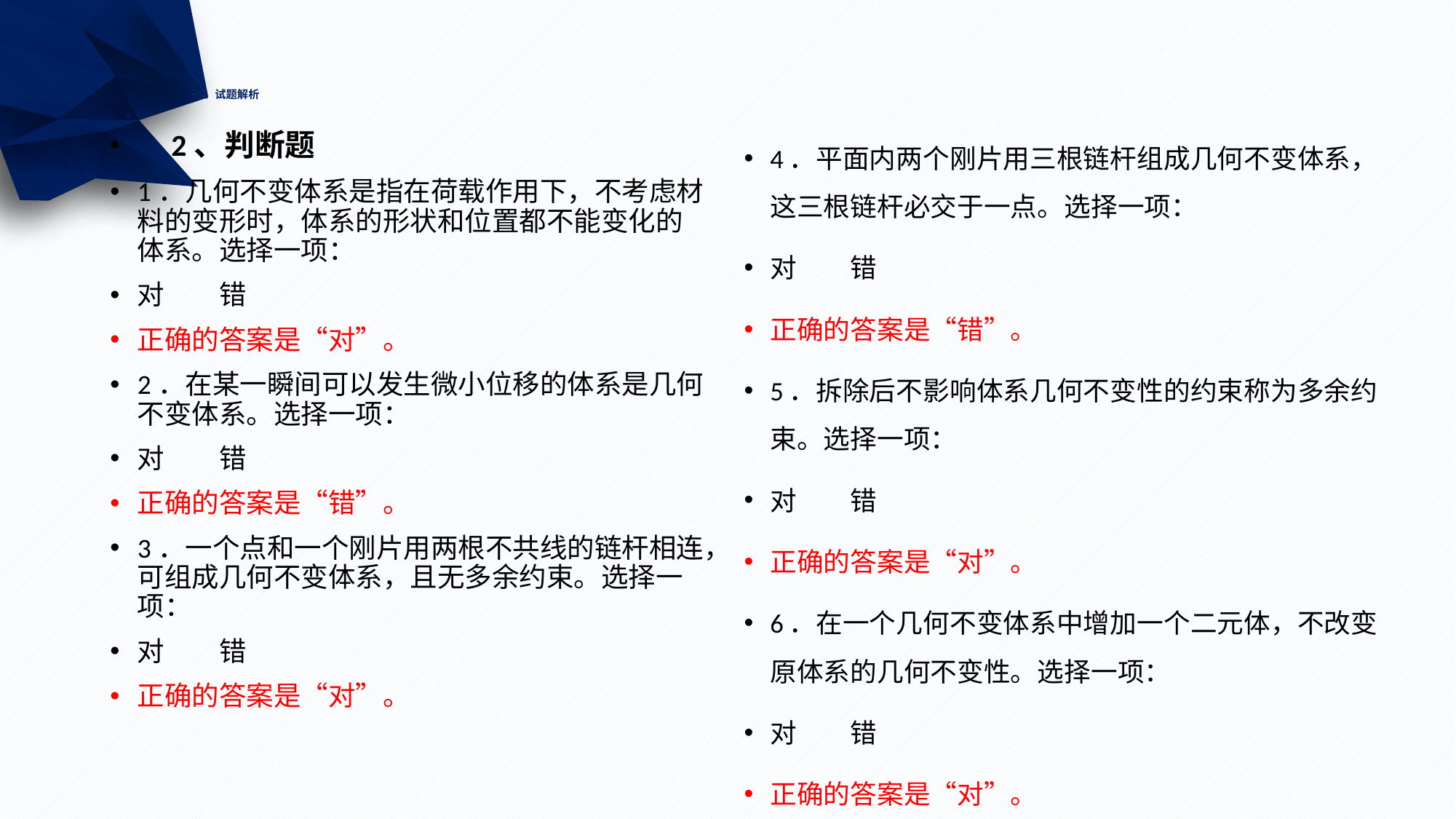

# 五、试题解析
4．平面内两个刚片用三根链杆组成几何不变体系，这三根链杆必交于一点。选择一项：
对　　错
正确的答案是“错”。
5．拆除后不影响体系几何不变性的约束称为多余约束。选择一项：
对　　错
正确的答案是“对”。
6．在一个几何不变体系中增加一个二元体，不改变原体系的几何不变性。选择一项：
对　　错
正确的答案是“对”。
　2、判断题
1．几何不变体系是指在荷载作用下，不考虑材料的变形时，体系的形状和位置都不能变化的体系。选择一项：
对　　错
正确的答案是“对”。
2．在某一瞬间可以发生微小位移的体系是几何不变体系。选择一项：
对　　错
正确的答案是“错”。
3．一个点和一个刚片用两根不共线的链杆相连，可组成几何不变体系，且无多余约束。选择一项：
对　　错
正确的答案是“对”。